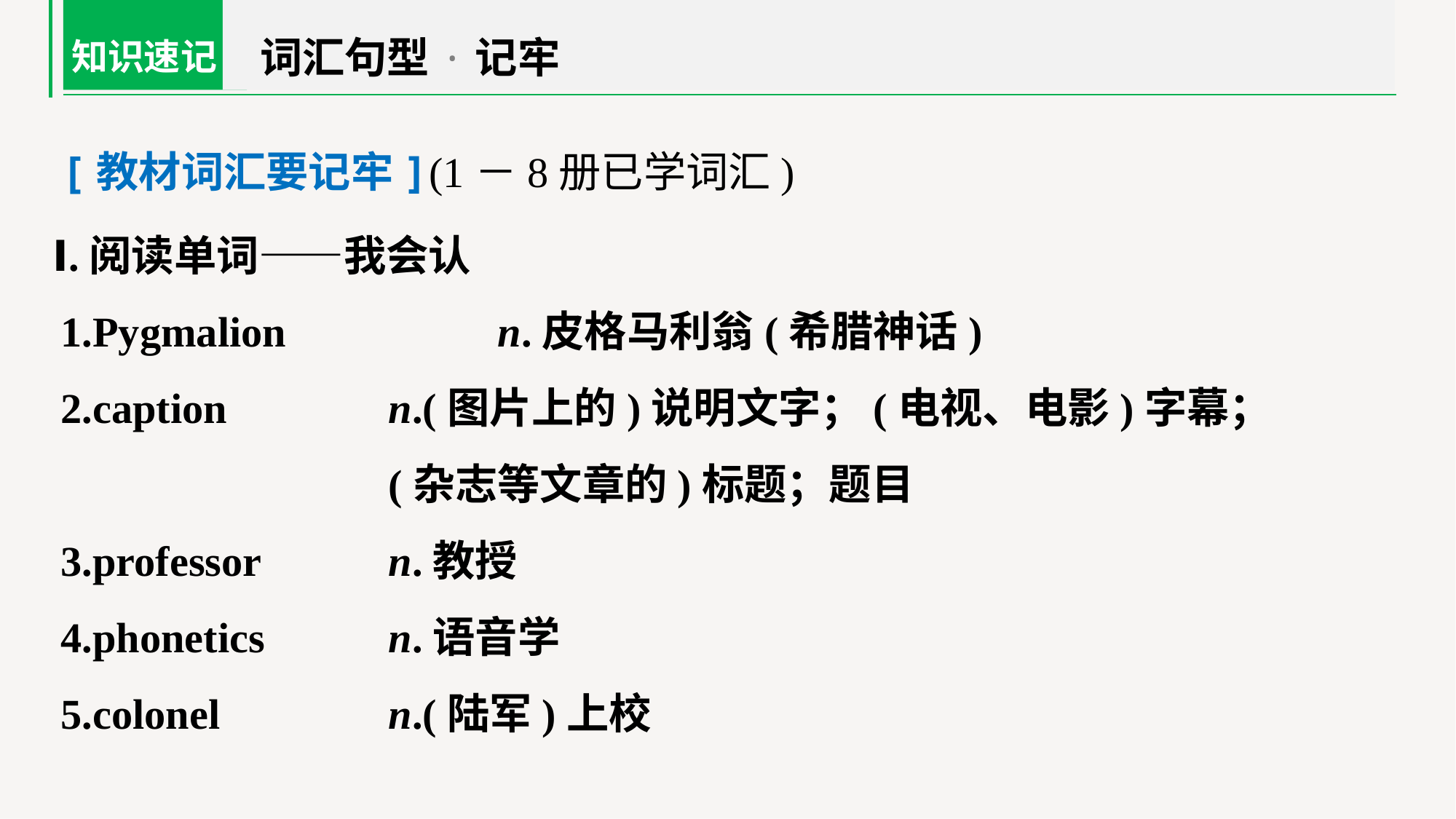

词汇句型·记牢
知识速记
[教材词汇要记牢](1－8册已学词汇)
Ⅰ.阅读单词——我会认
1.Pygmalion 		n.皮格马利翁(希腊神话)
2.caption 		n.(图片上的)说明文字；(电视、电影)字幕；
			(杂志等文章的)标题；题目
3.professor 		n.教授
4.phonetics 		n.语音学
5.colonel 		n.(陆军)上校